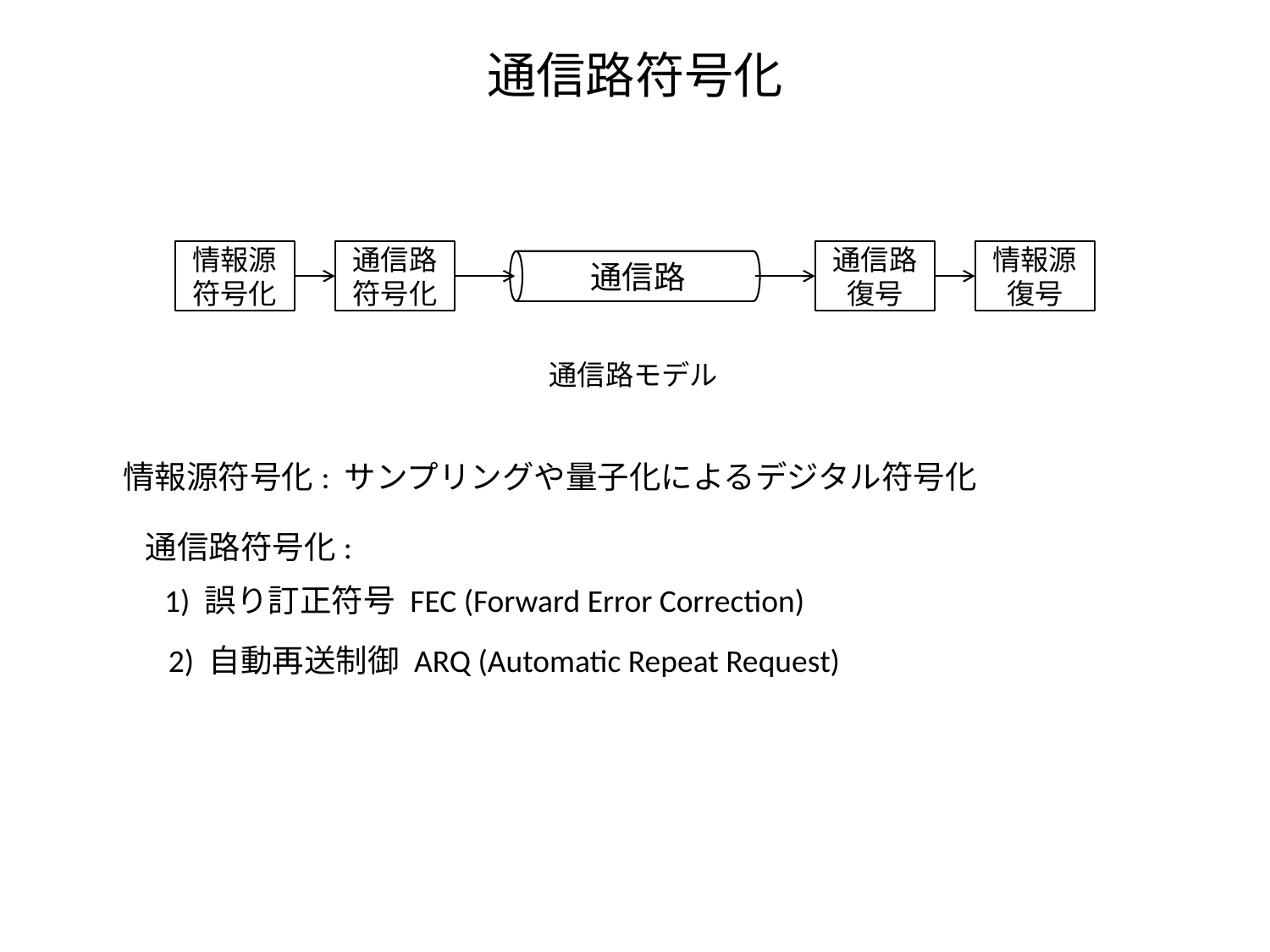

# 通信路符号化
通信路
情報源符号化
通信路符号化
通信路復号
情報源復号
通信路モデル
情報源符号化: サンプリングや量子化によるデジタル符号化
通信路符号化:
1) 誤り訂正符号 FEC (Forward Error Correction)
2) 自動再送制御 ARQ (Automatic Repeat Request)